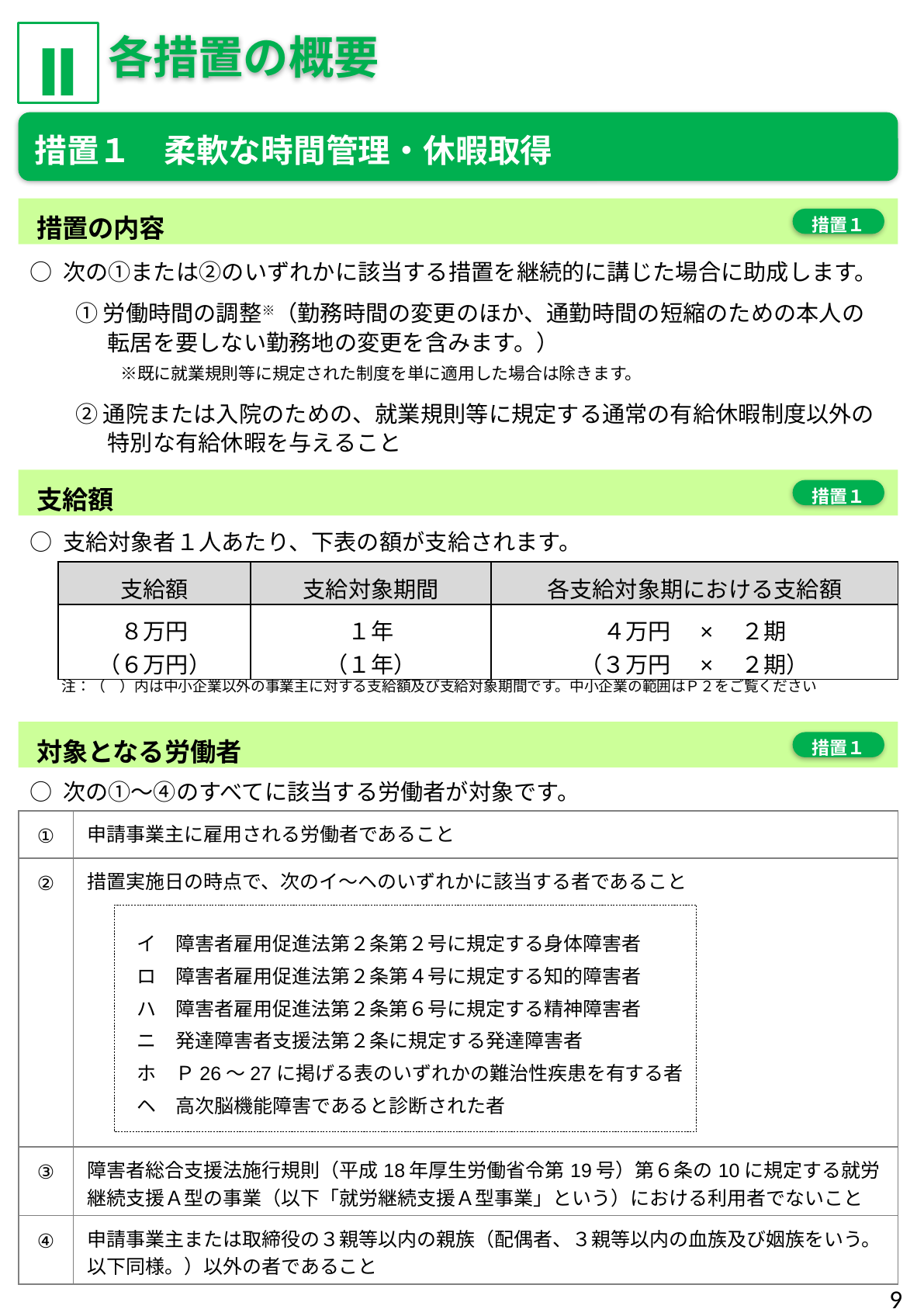

各措置の概要

Ⅱ
措置１　柔軟な時間管理・休暇取得
措置の内容
措置１
○ 次の①または②のいずれかに該当する措置を継続的に講じた場合に助成します。

　　① 労働時間の調整※（勤務時間の変更のほか、通勤時間の短縮のための本人の転居を要しない勤務地の変更を含みます。）
　　　　※既に就業規則等に規定された制度を単に適用した場合は除きます。

　　② 通院または入院のための、就業規則等に規定する通常の有給休暇制度以外の特別な有給休暇を与えること

支給額
措置１
○ 支給対象者１人あたり、下表の額が支給されます。
| 支給額 | 支給対象期間 | 各支給対象期における支給額 |
| --- | --- | --- |
| ８万円 （６万円） | １年 （１年） | ４万円　×　２期 （３万円　×　２期） |
注：（　）内は中小企業以外の事業主に対する支給額及び支給対象期間です。中小企業の範囲はＰ２をご覧ください

対象となる労働者
措置１
○ 次の①～④のすべてに該当する労働者が対象です。
| ① | 申請事業主に雇用される労働者であること |
| --- | --- |
| ② | 措置実施日の時点で、次のイ～ヘのいずれかに該当する者であること |
| ③ | 障害者総合支援法施行規則（平成18年厚生労働省令第19号）第６条の10に規定する就労継続支援Ａ型の事業（以下「就労継続支援Ａ型事業」という）における利用者でないこと |
| ④ | 申請事業主または取締役の３親等以内の親族（配偶者、３親等以内の血族及び姻族をいう。以下同様。）以外の者であること |

イ　障害者雇用促進法第２条第２号に規定する身体障害者
ロ　障害者雇用促進法第２条第４号に規定する知的障害者
ハ　障害者雇用促進法第２条第６号に規定する精神障害者
ニ　発達障害者支援法第２条に規定する発達障害者
ホ　Ｐ26～27に掲げる表のいずれかの難治性疾患を有する者
ヘ　高次脳機能障害であると診断された者

9